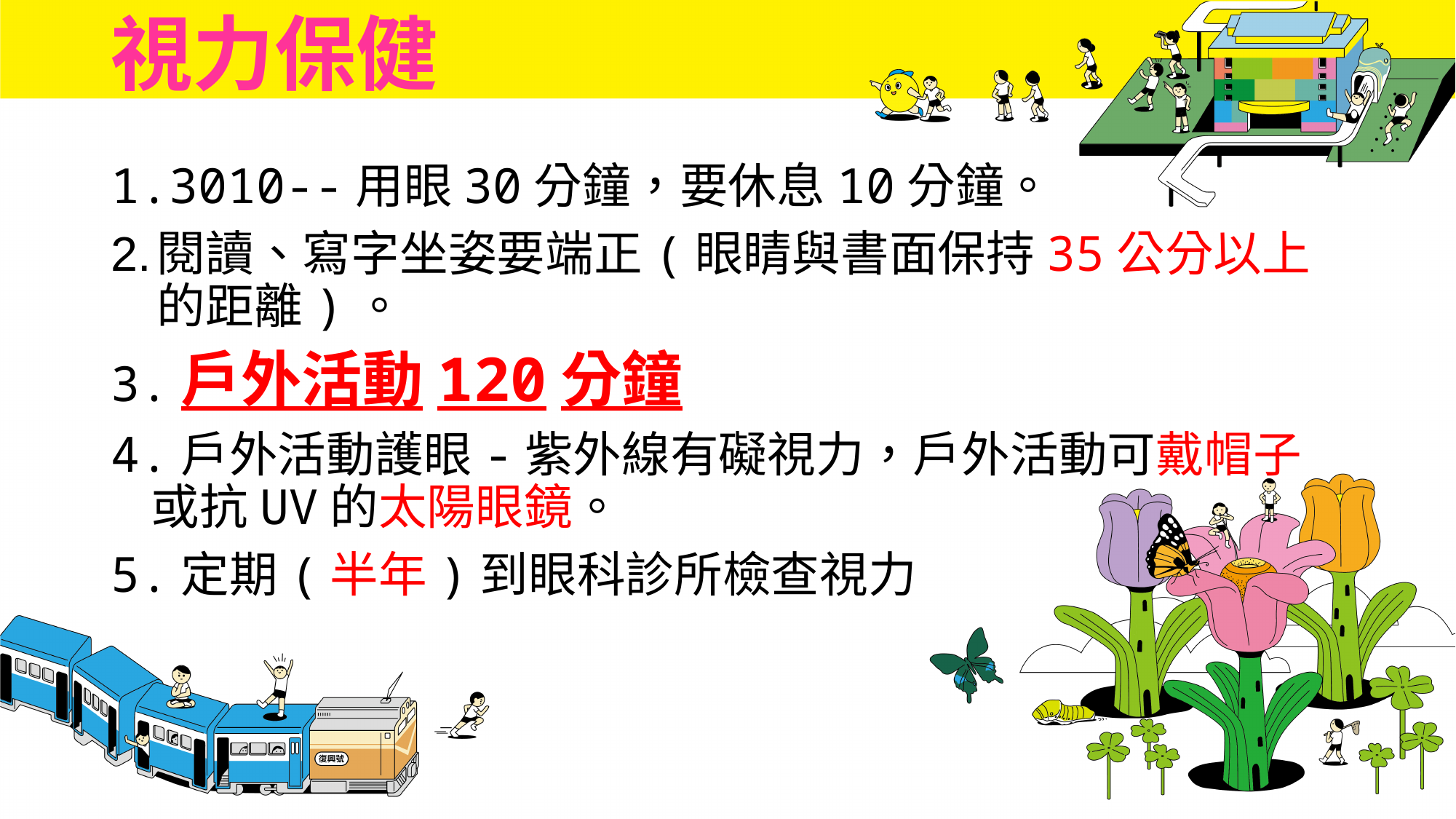

# 視力保健
3010--用眼30分鐘，要休息10分鐘。
閱讀、寫字坐姿要端正(眼睛與書面保持35公分以上的距離)。
3.戶外活動120分鐘
4.戶外活動護眼-紫外線有礙視力，戶外活動可戴帽子或抗UV的太陽眼鏡。
5.定期(半年)到眼科診所檢查視力